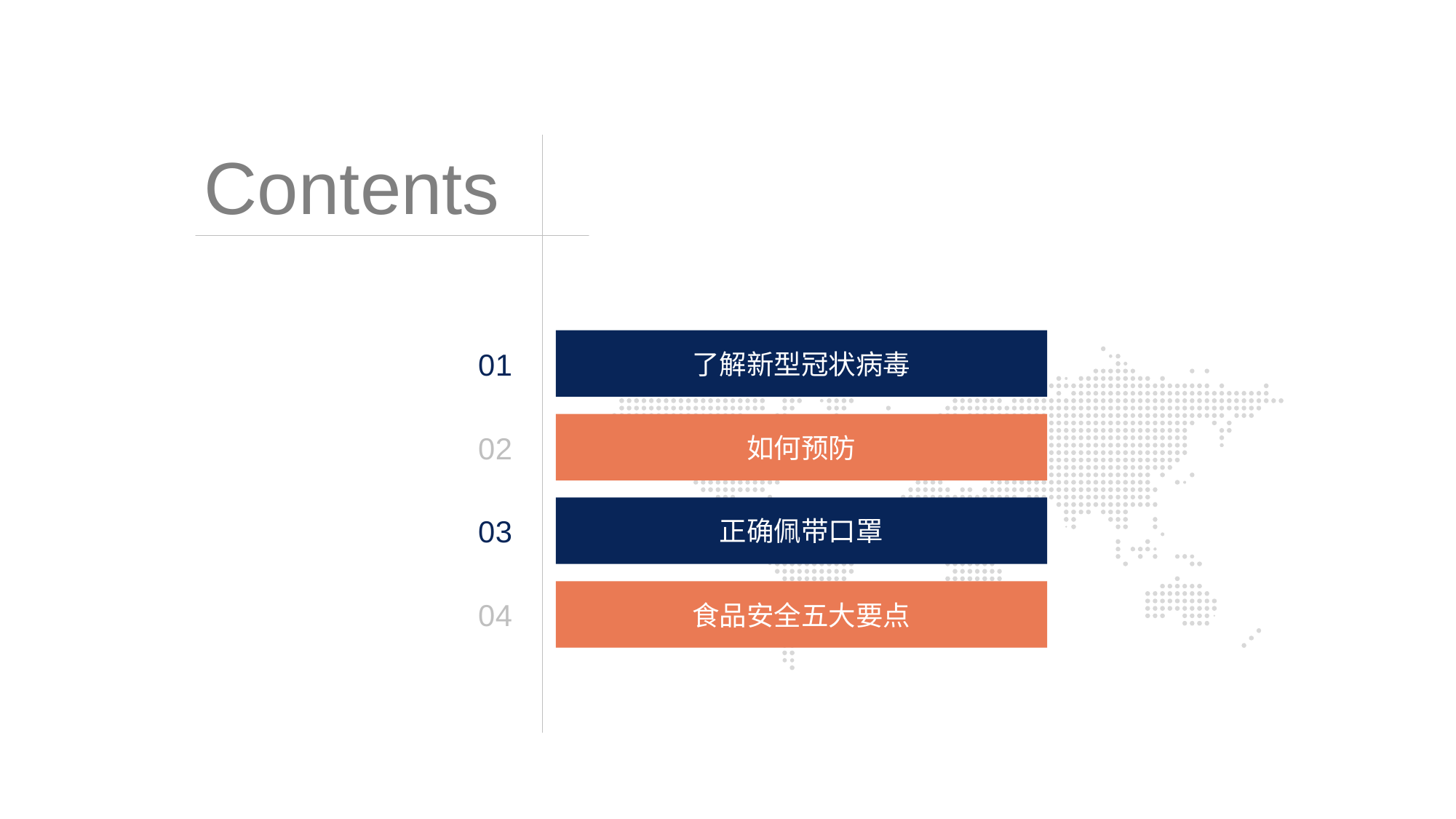

Co ntents
了解新型冠状病毒
0 1

如何预防
0 2
正确佩带口罩
0 3
食品安全五大要点
0 4